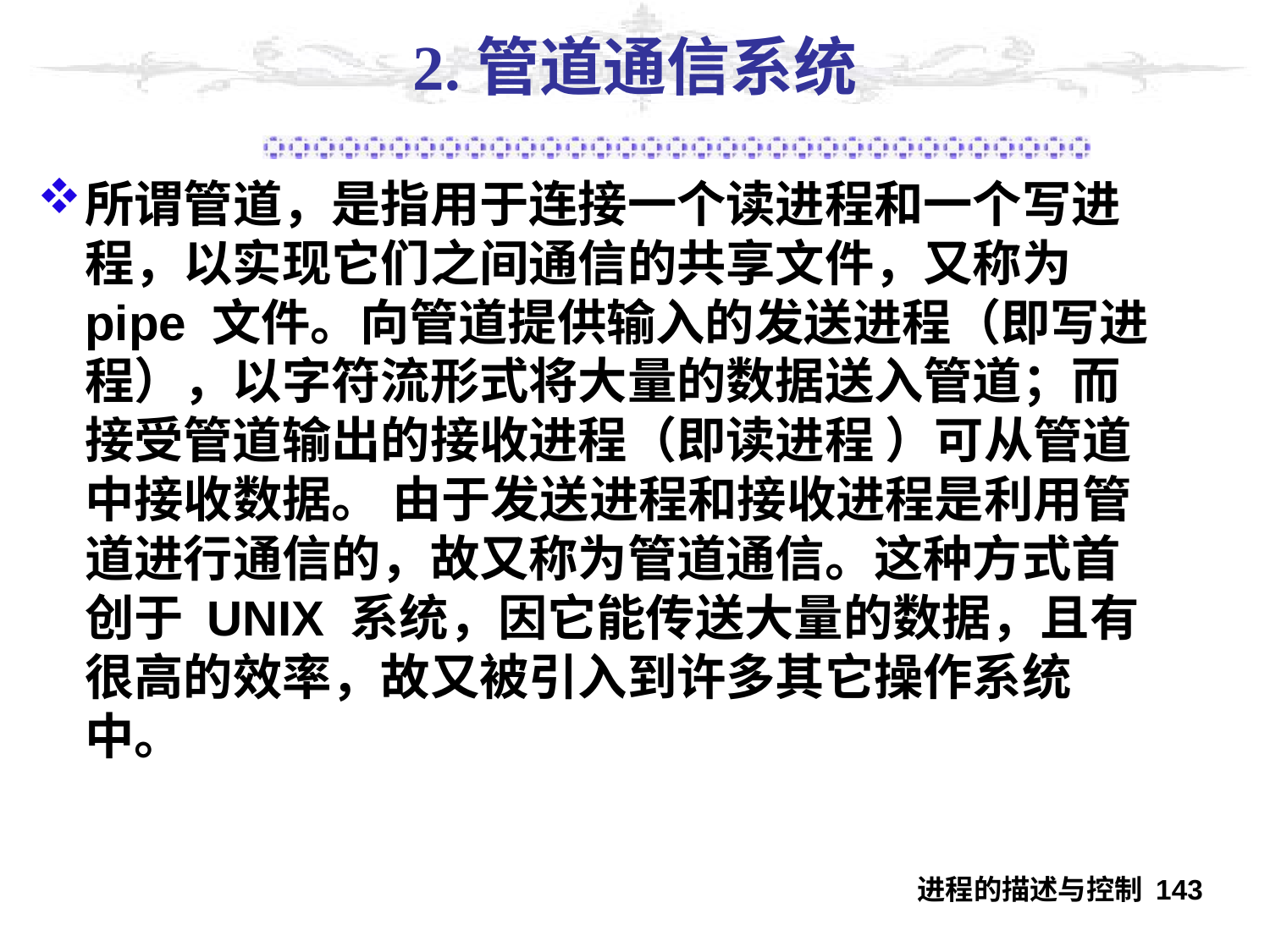

# 2.管道通信系统
所谓管道，是指用于连接一个读进程和一个写进程，以实现它们之间通信的共享文件，又称为 pipe 文件。向管道提供输入的发送进程（即写进程），以字符流形式将大量的数据送入管道；而接受管道输出的接收进程（即读进程 ）可从管道中接收数据。 由于发送进程和接收进程是利用管道进行通信的，故又称为管道通信。这种方式首创于 UNIX 系统，因它能传送大量的数据，且有很高的效率，故又被引入到许多其它操作系统中。